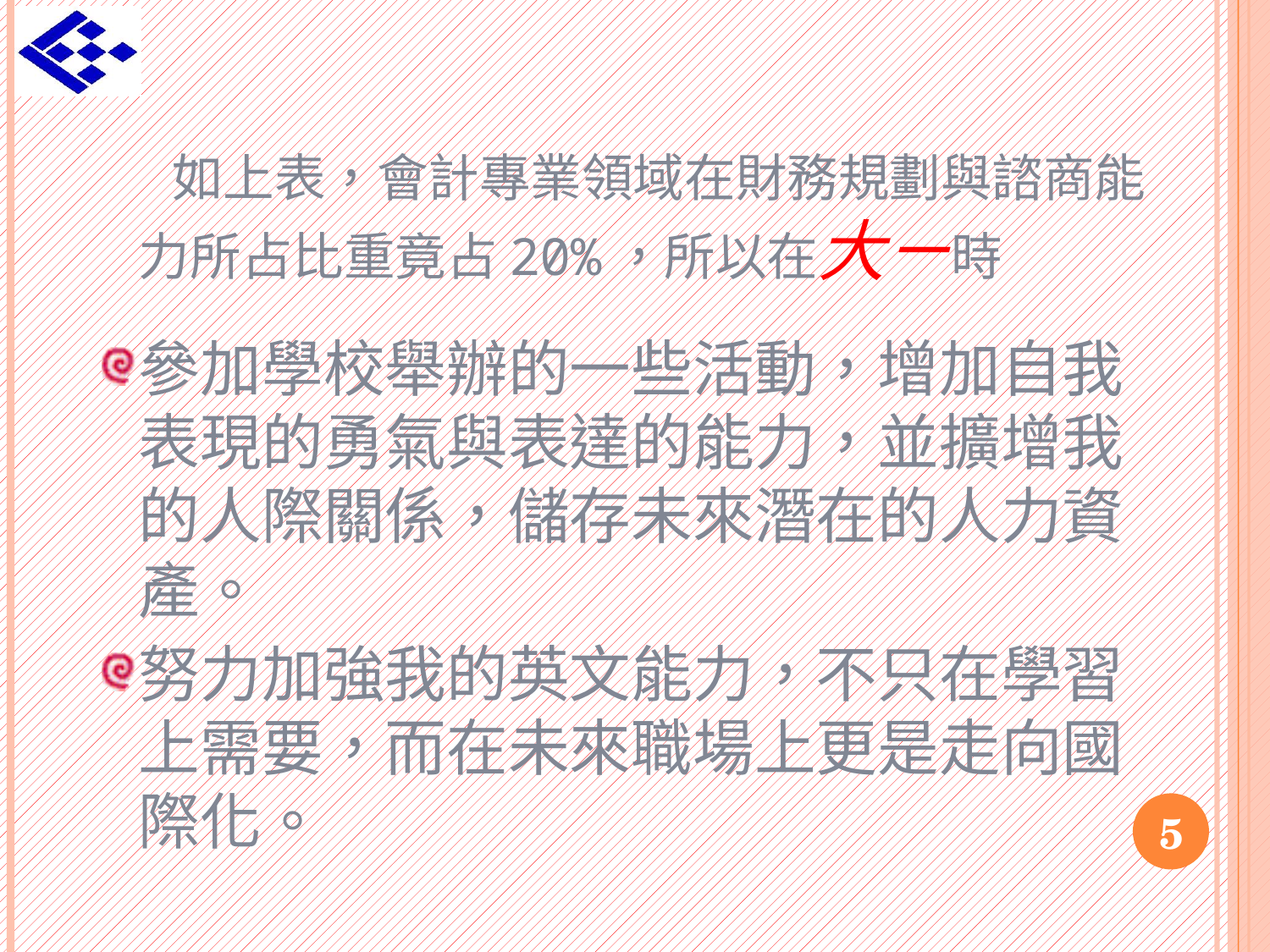

如上表，會計專業領域在財務規劃與諮商能力所占比重竟占20%，所以在大ㄧ時

參加學校舉辦的一些活動，增加自我表現的勇氣與表達的能力，並擴增我的人際關係，儲存未來潛在的人力資產。
努力加強我的英文能力，不只在學習上需要，而在未來職場上更是走向國際化。

5